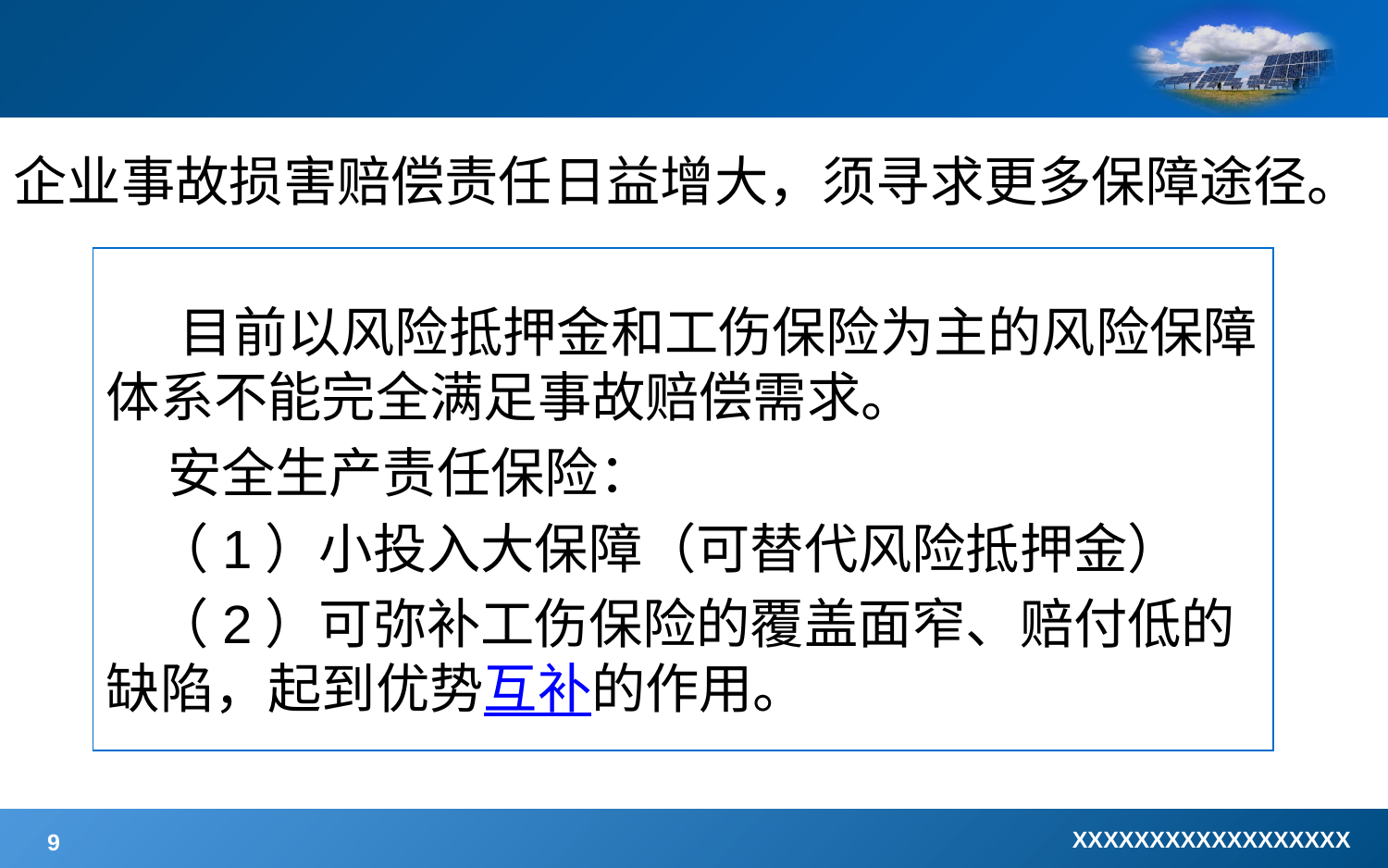

企业事故损害赔偿责任日益增大，须寻求更多保障途径。

     目前以风险抵押金和工伤保险为主的风险保障体系不能完全满足事故赔偿需求。
    安全生产责任保险：
   （1）小投入大保障（可替代风险抵押金）
   （2）可弥补工伤保险的覆盖面窄、赔付低的缺陷，起到优势互补的作用。